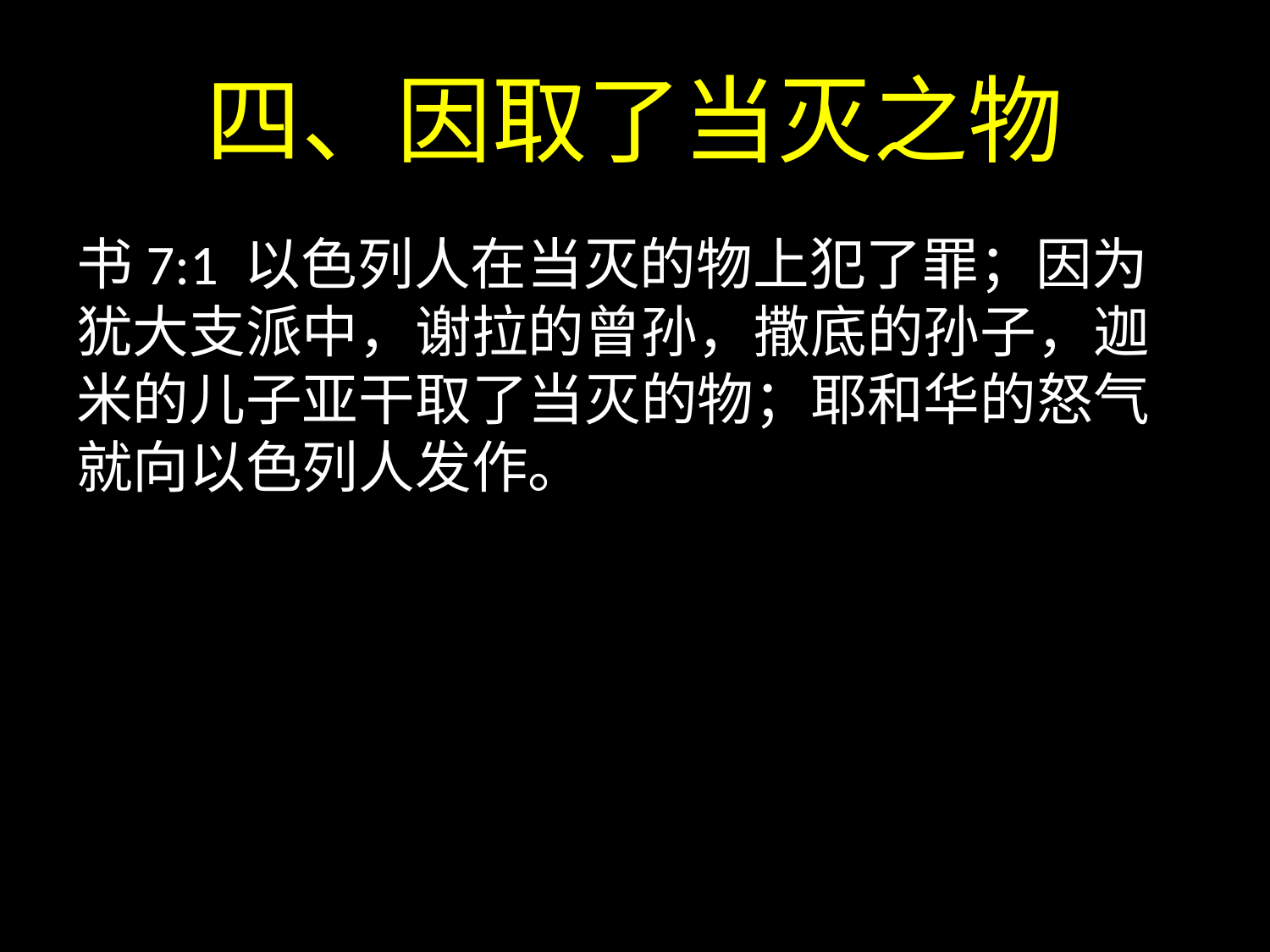

# 四、因取了当灭之物
书7:1 以色列人在当灭的物上犯了罪；因为犹大支派中，谢拉的曾孙，撒底的孙子，迦米的儿子亚干取了当灭的物；耶和华的怒气就向以色列人发作。